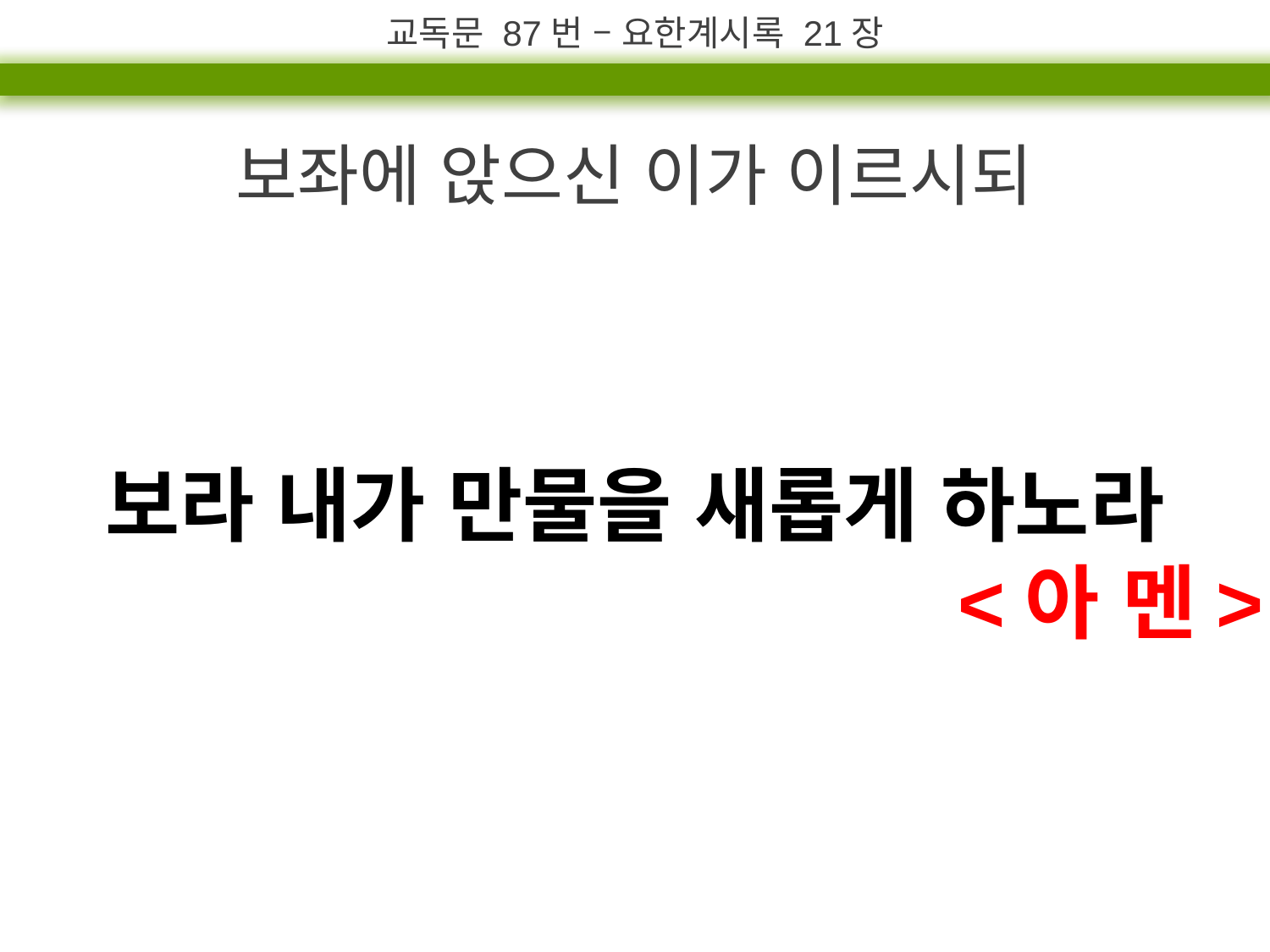

교독문 87번 – 요한계시록 21장

보좌에 앉으신 이가 이르시되
보라 내가 만물을 새롭게 하노라
<아 멘>